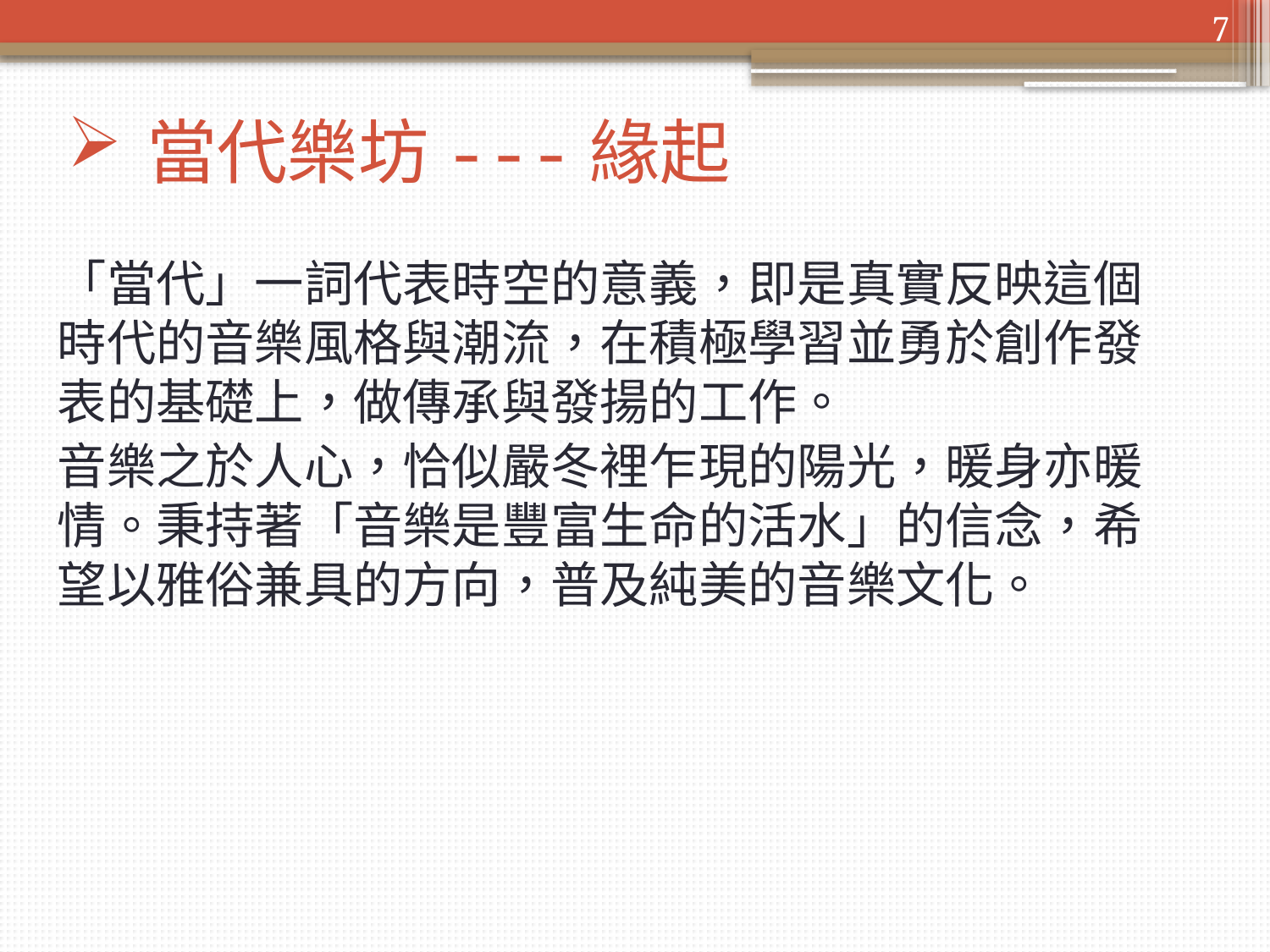

7
# 當代樂坊---緣起
「當代」一詞代表時空的意義，即是真實反映這個時代的音樂風格與潮流，在積極學習並勇於創作發表的基礎上，做傳承與發揚的工作。
音樂之於人心，恰似嚴冬裡乍現的陽光，暖身亦暖情。秉持著「音樂是豐富生命的活水」的信念，希望以雅俗兼具的方向，普及純美的音樂文化。